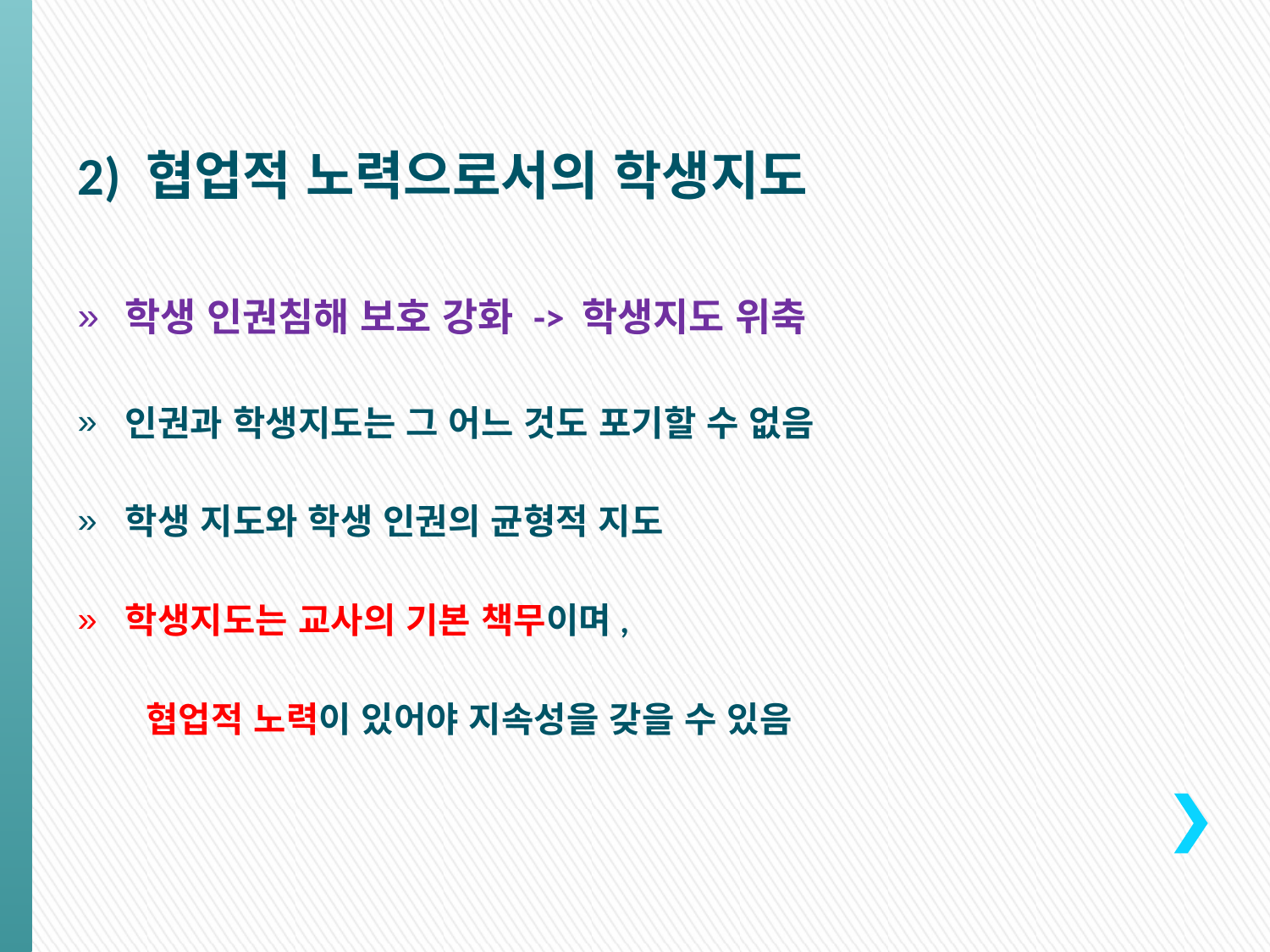

2) 협업적 노력으로서의 학생지도

학생 인권침해 보호 강화 -> 학생지도 위축

인권과 학생지도는 그 어느 것도 포기할 수 없음

학생 지도와 학생 인권의 균형적 지도

학생지도는 교사의 기본 책무이며,

      협업적 노력이 있어야 지속성을 갖을 수 있음